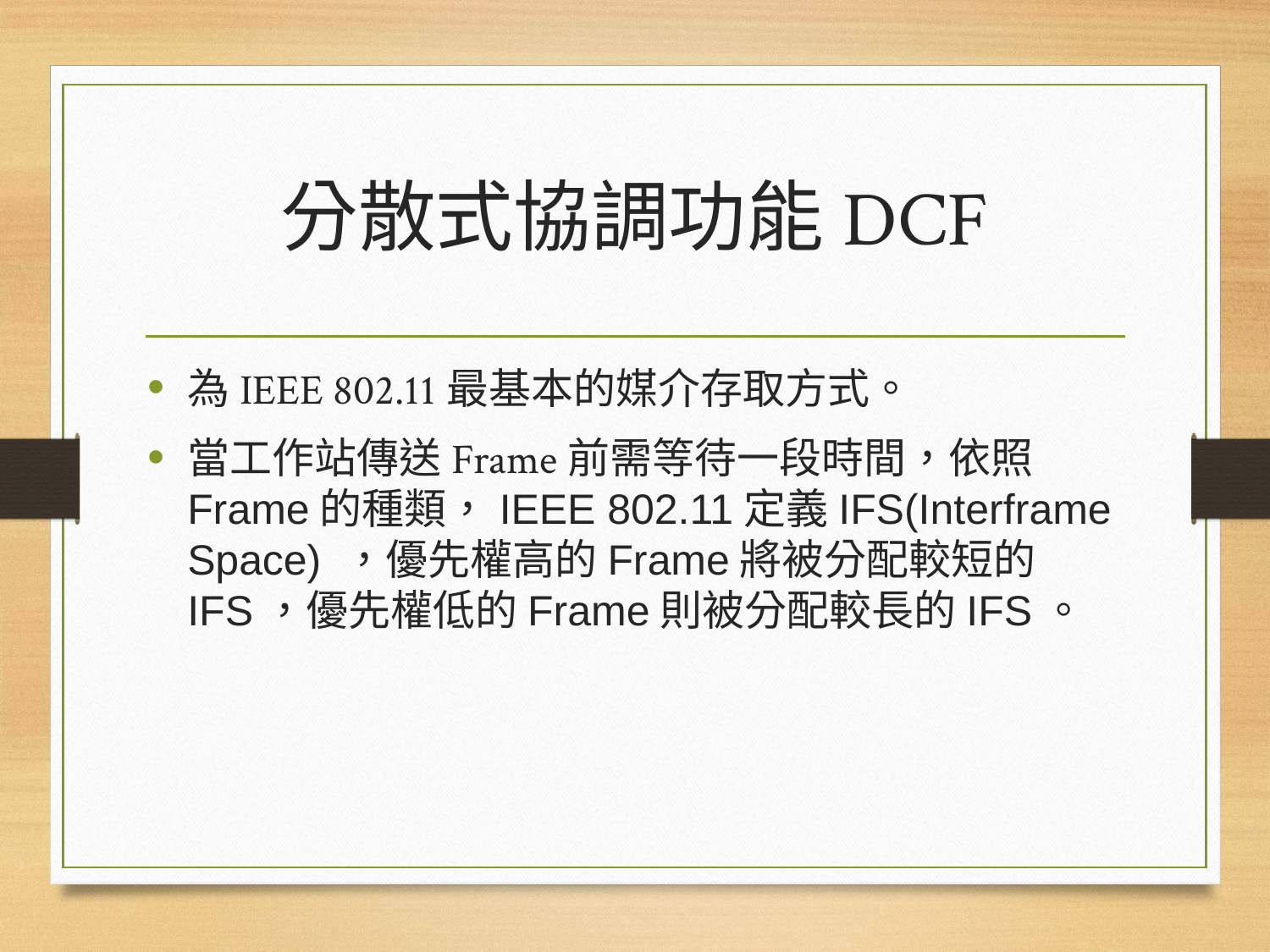

# 分散式協調功能DCF
為IEEE 802.11最基本的媒介存取方式。
當工作站傳送Frame前需等待一段時間，依照Frame的種類，IEEE 802.11定義IFS(Interframe Space) ，優先權高的Frame將被分配較短的IFS，優先權低的Frame則被分配較長的IFS。